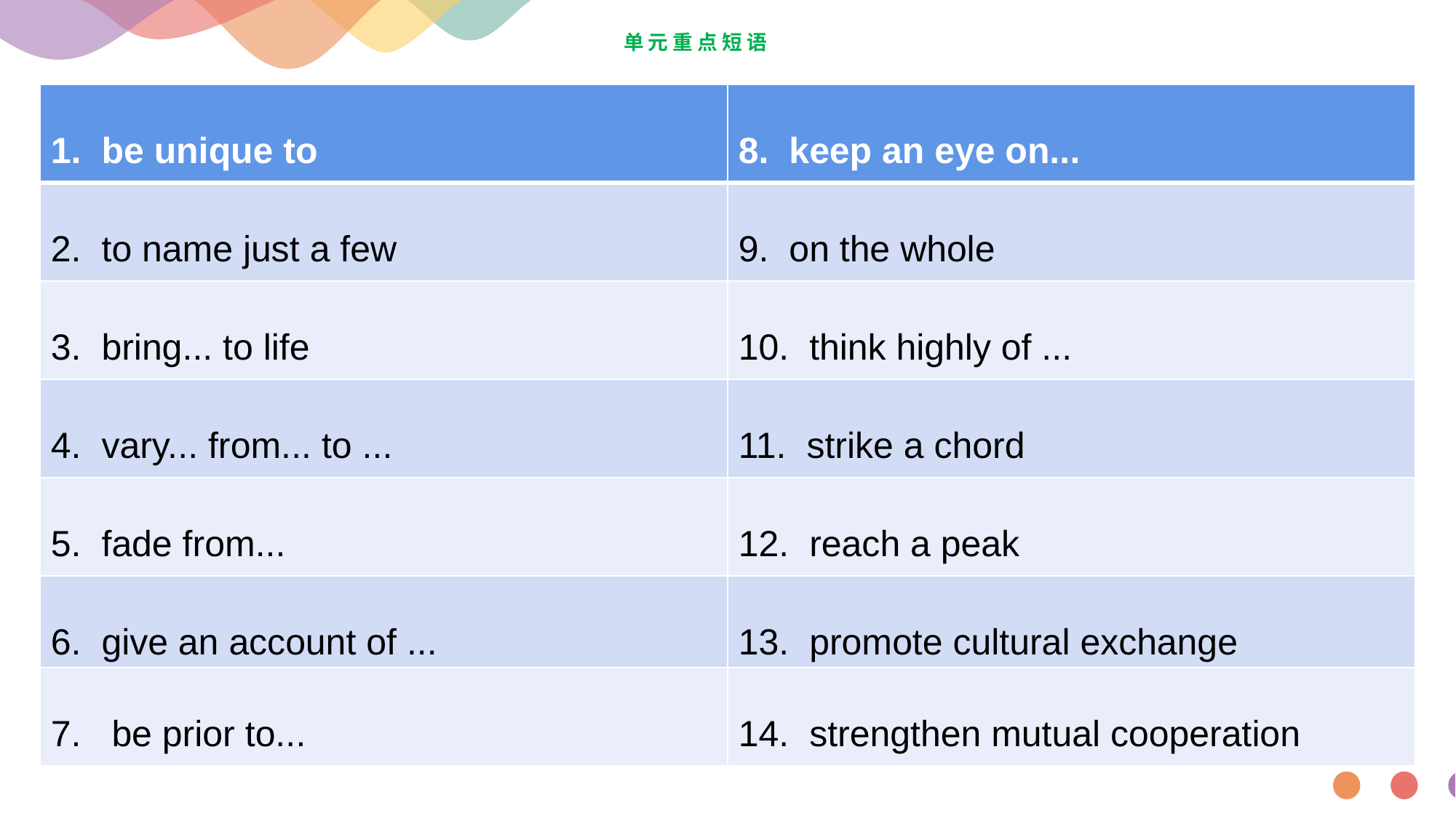

# 单元重点短语

| 1. be unique to | 8. keep an eye on... |
| --- | --- |
| 2. to name just a few | 9. on the whole |
| 3. bring... to life | 10. think highly of ... |
| 4. vary... from... to ... | 11. strike a chord |
| 5. fade from... | 12. reach a peak |
| 6. give an account of ... | 13. promote cultural exchange |
| 7. be prior to... | 14. strengthen mutual cooperation |